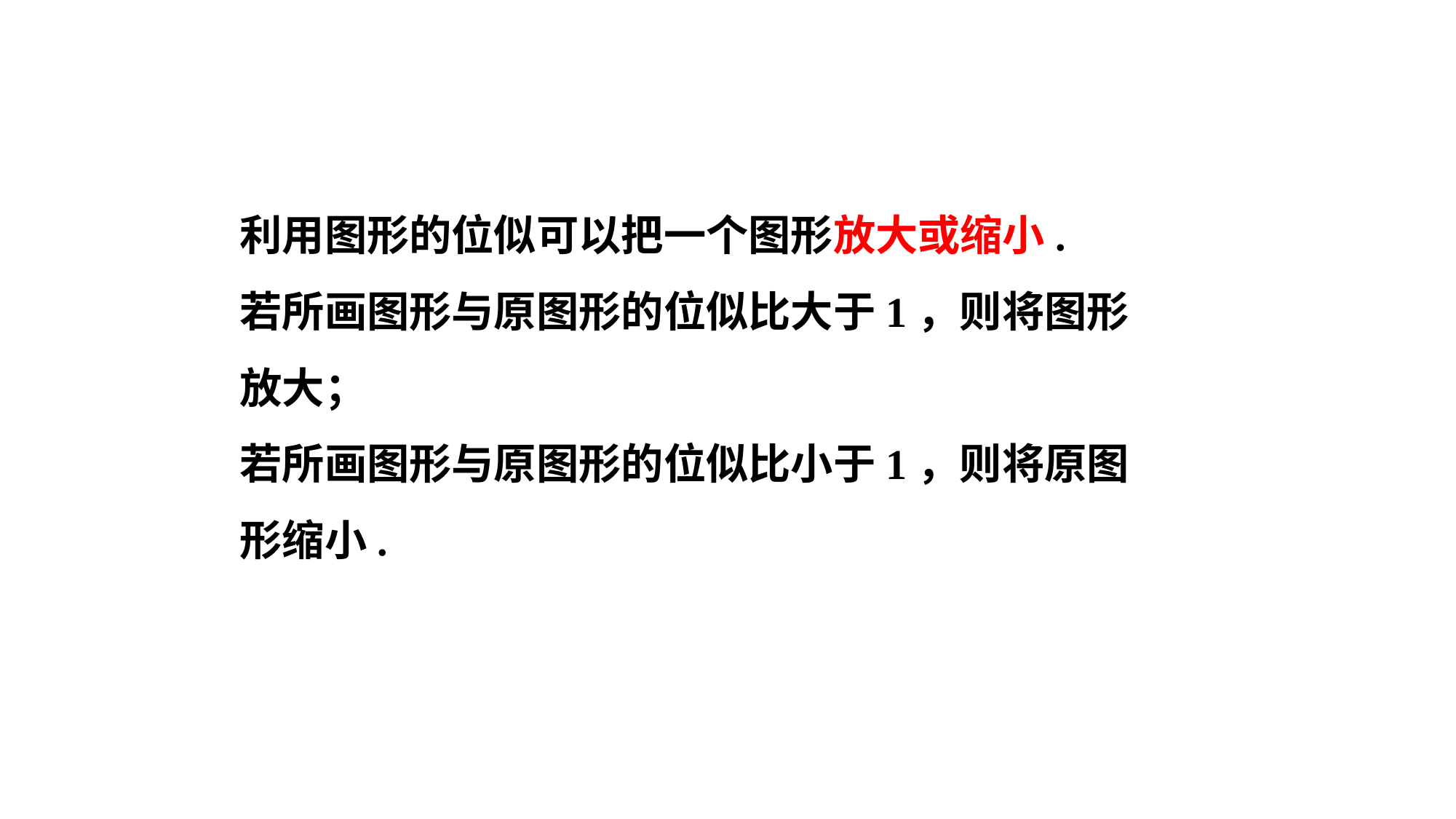

利用图形的位似可以把一个图形放大或缩小.
若所画图形与原图形的位似比大于1，则将图形放大；
若所画图形与原图形的位似比小于1，则将原图形缩小.